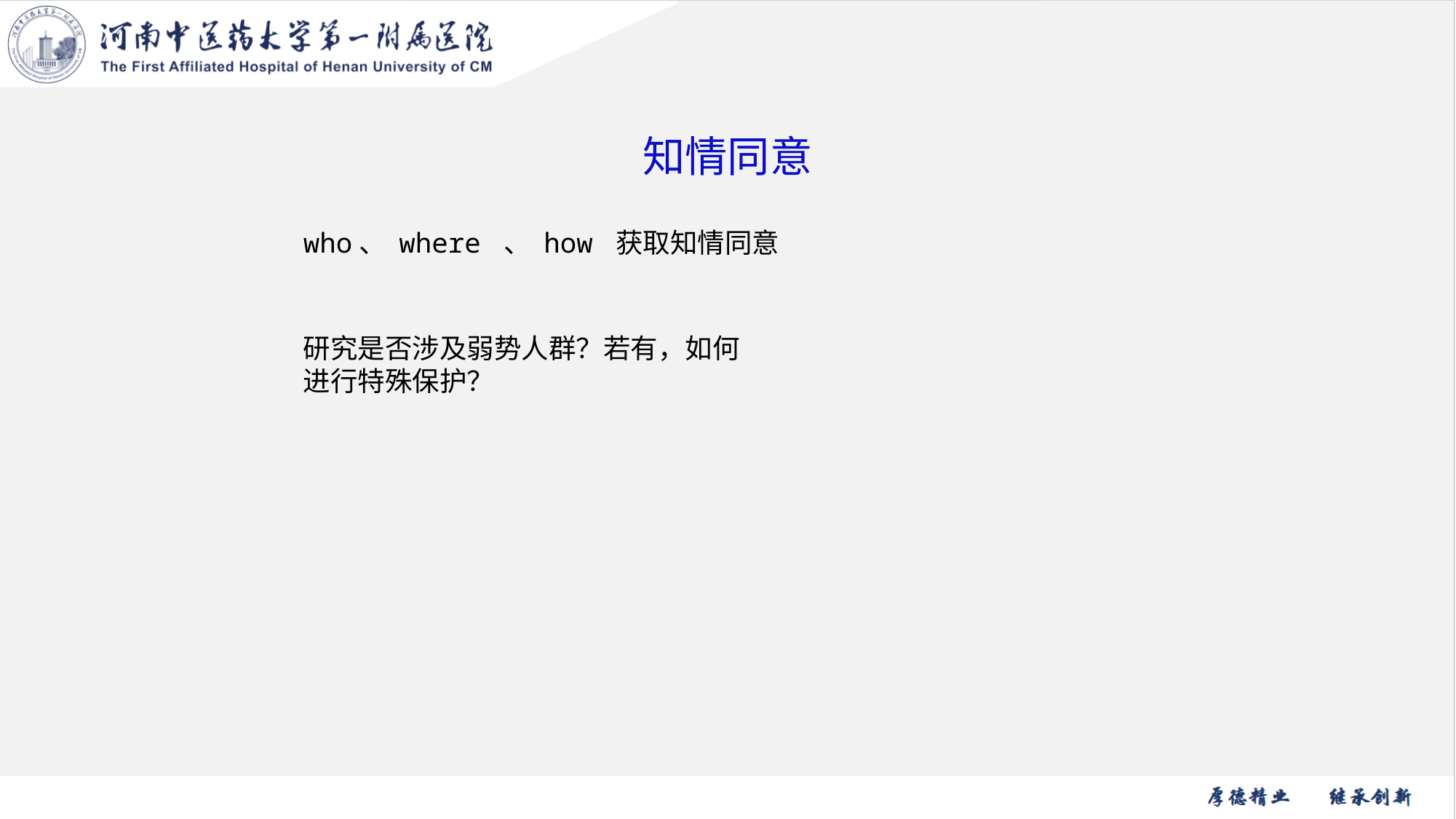

知情同意
who、 where 、 how 获取知情同意
研究是否涉及弱势人群？若有，如何进行特殊保护？